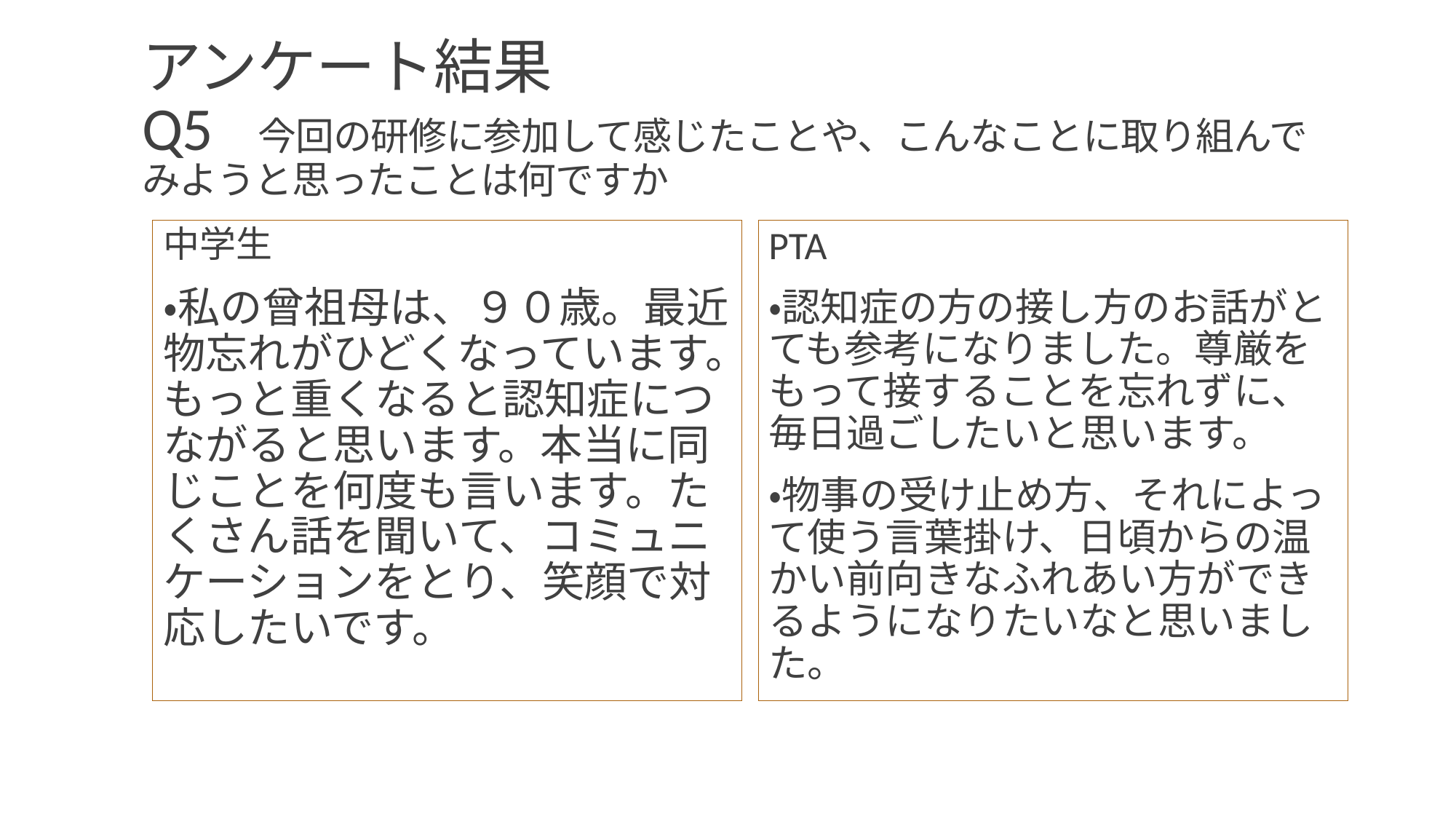

# アンケート結果 Q5　今回の研修に参加して感じたことや、こんなことに取り組んでみようと思ったことは何ですか
PTA
・認知症の方の接し方のお話がとても参考になりました。尊厳をもって接することを忘れずに、毎日過ごしたいと思います。
・物事の受け止め方、それによって使う言葉掛け、日頃からの温かい前向きなふれあい方ができるようになりたいなと思いました。

中学生
・私の曾祖母は、９０歳。最近物忘れがひどくなっています。もっと重くなると認知症につながると思います。本当に同じことを何度も言います。たくさん話を聞いて、コミュニケーションをとり、笑顔で対応したいです。